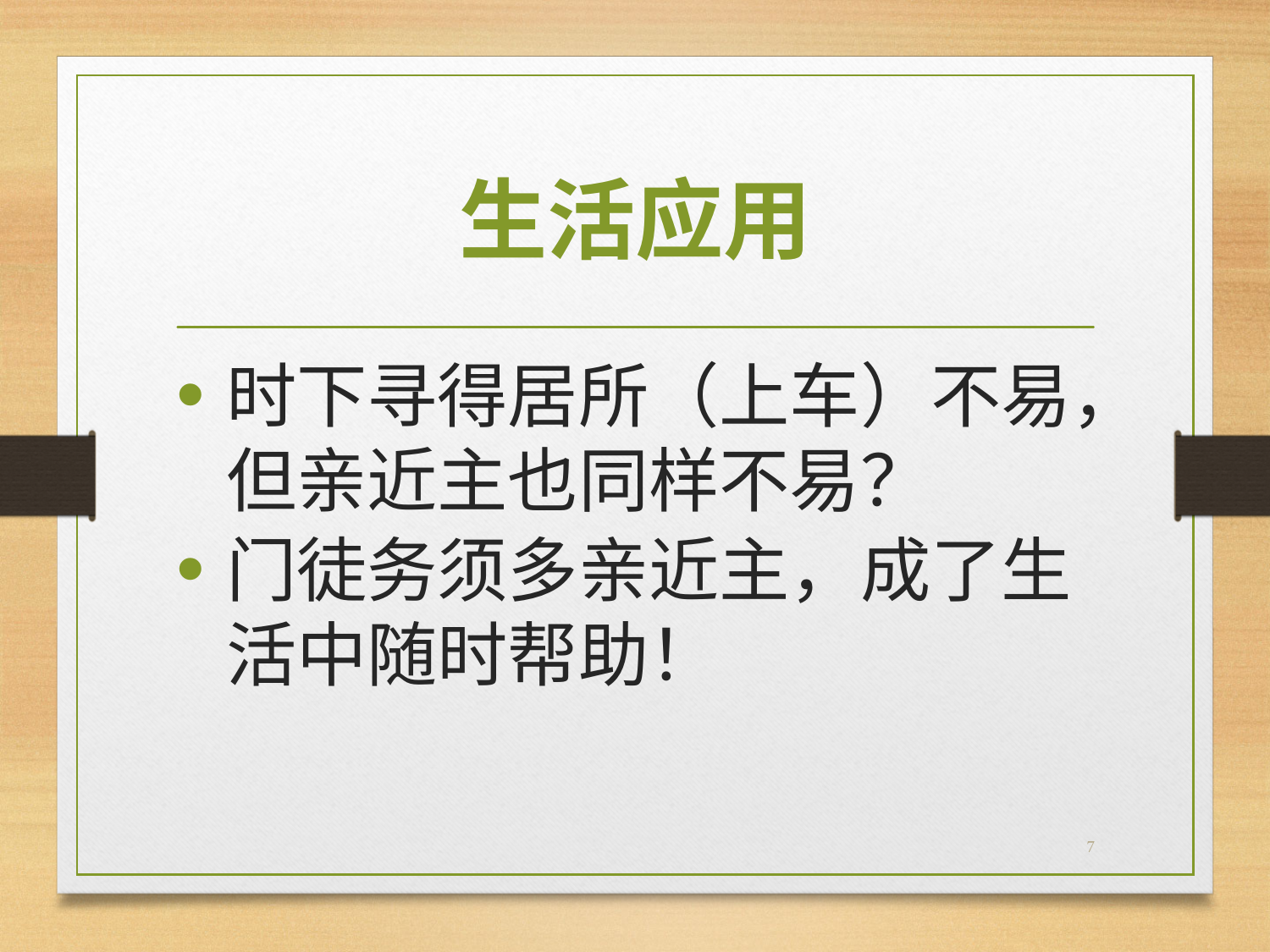

# 生活应用
时下寻得居所（上车）不易，但亲近主也同样不易？
门徒务须多亲近主，成了生活中随时帮助！
7